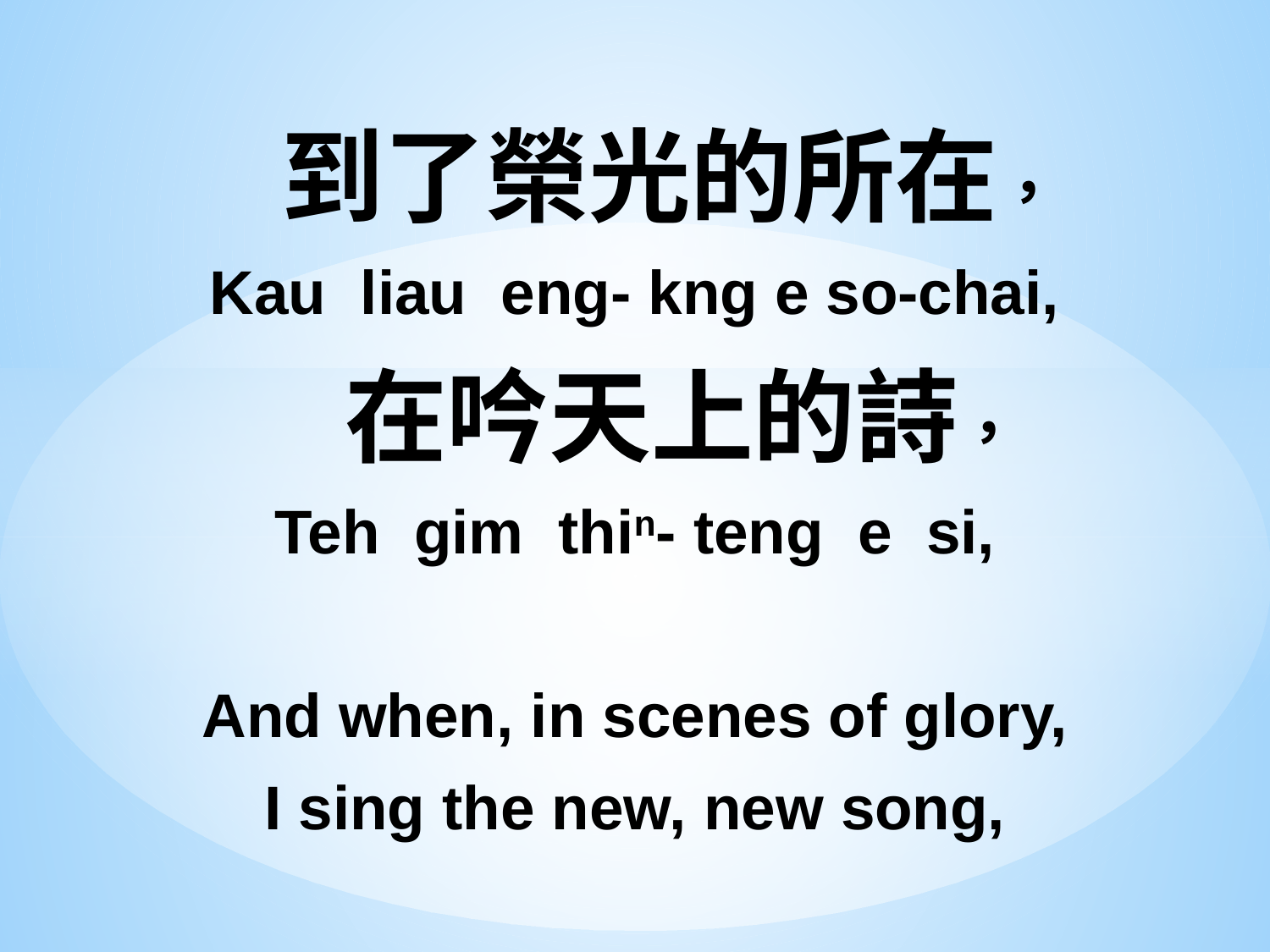

到了榮光的所在，
Kau  liau  eng- kng e so-chai,
   在吟天上的詩，
Teh  gim  thin- teng  e  si,

And when, in scenes of glory,
I sing the new, new song,